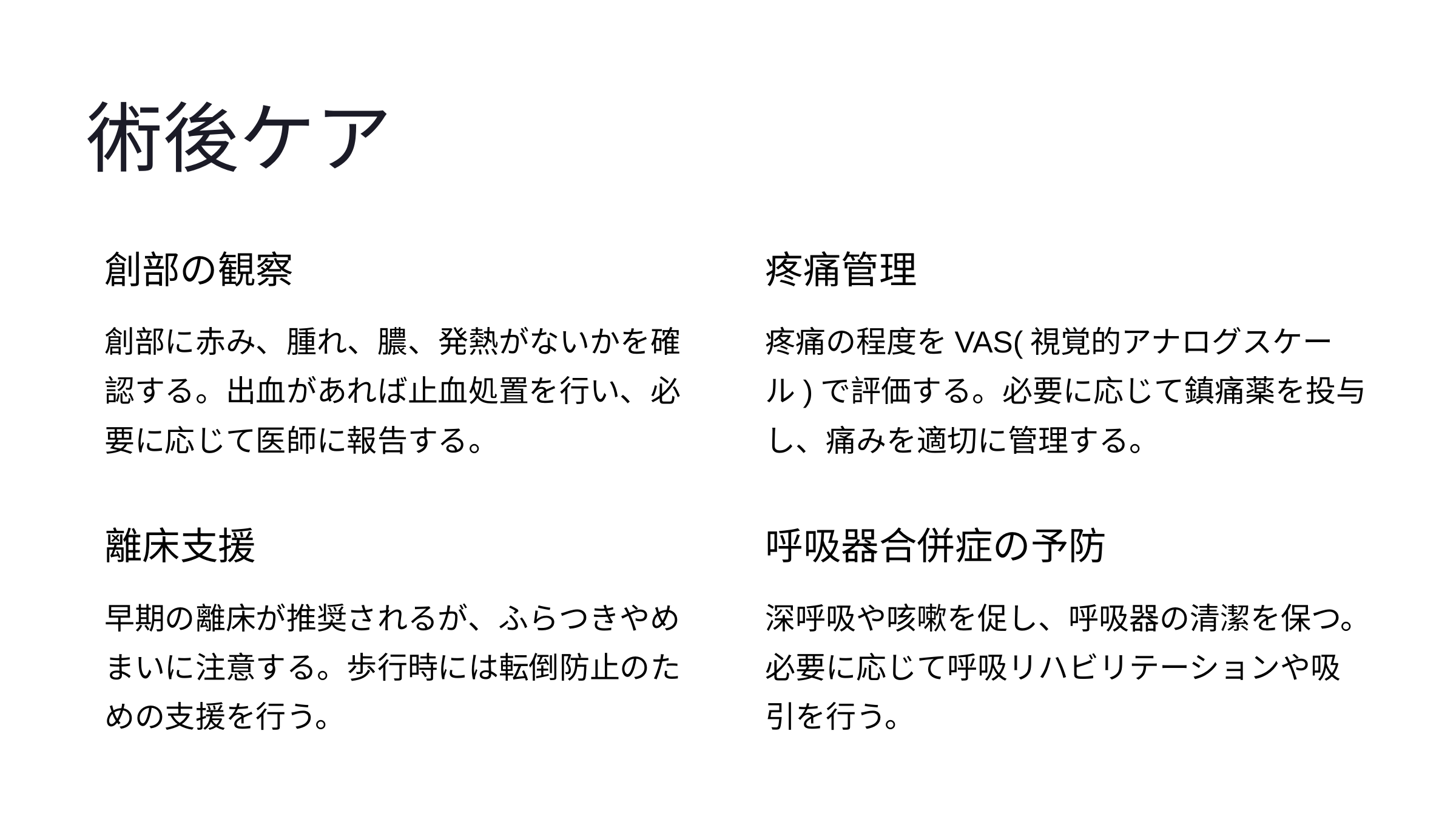

術後ケア
創部の観察
疼痛管理
創部に赤み、腫れ、膿、発熱がないかを確認する。出血があれば止血処置を行い、必要に応じて医師に報告する。
疼痛の程度をVAS(視覚的アナログスケール)で評価する。必要に応じて鎮痛薬を投与し、痛みを適切に管理する。
離床支援
呼吸器合併症の予防
早期の離床が推奨されるが、ふらつきやめまいに注意する。歩行時には転倒防止のための支援を行う。
深呼吸や咳嗽を促し、呼吸器の清潔を保つ。必要に応じて呼吸リハビリテーションや吸引を行う。